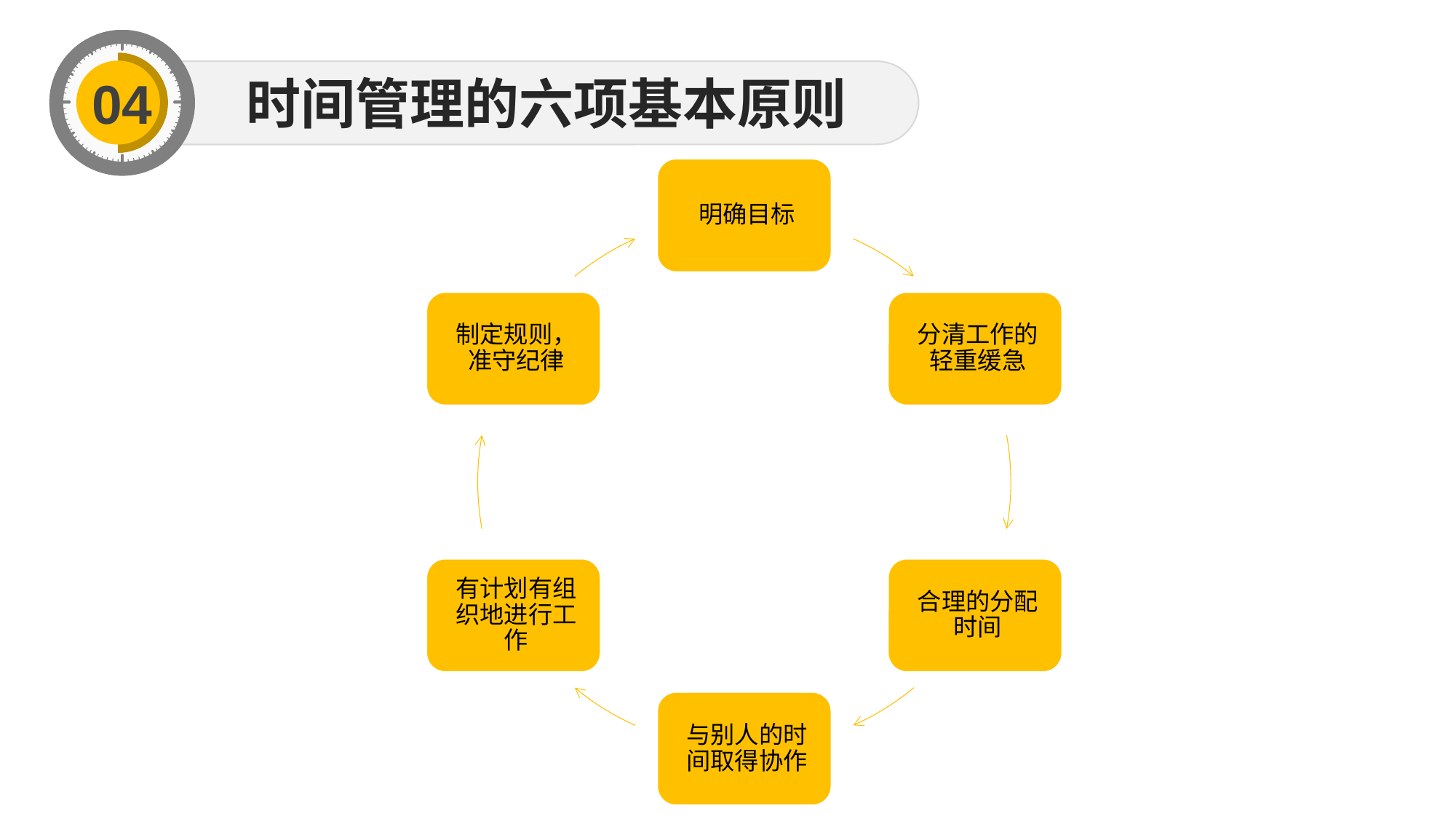

04

时间管理的六项基本原则
明确目标
分清工作的轻重缓急
合理的分配时间
与别人的时间取得协作
有计划有组织地进行工作
制定规则，准守纪律
PPT下载 http://www.1ppt.com/xiazai/